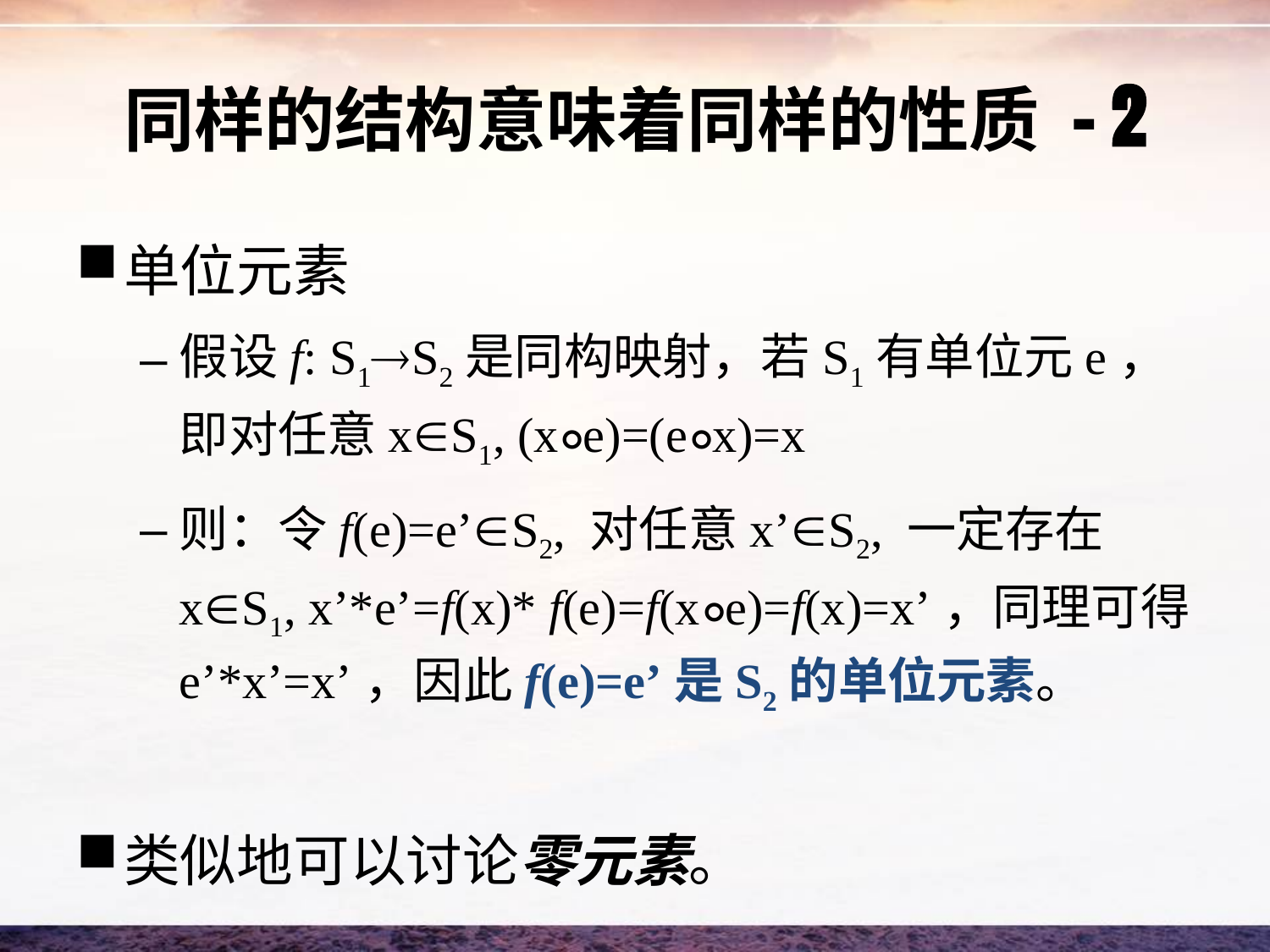

# 同样的结构意味着同样的性质 - 2
单位元素
假设f: S1→S2是同构映射，若S1有单位元e，即对任意x∈S1, (x  ⃘e)=(e  ⃘x)=x
则：令f(e)=e’∈S2, 对任意x’∈S2, 一定存在x∈S1, x’*e’=f(x)* f(e)=f(x  ⃘e)=f(x)=x’，同理可得e’*x’=x’，因此f(e)=e’是S2的单位元素。

类似地可以讨论零元素。